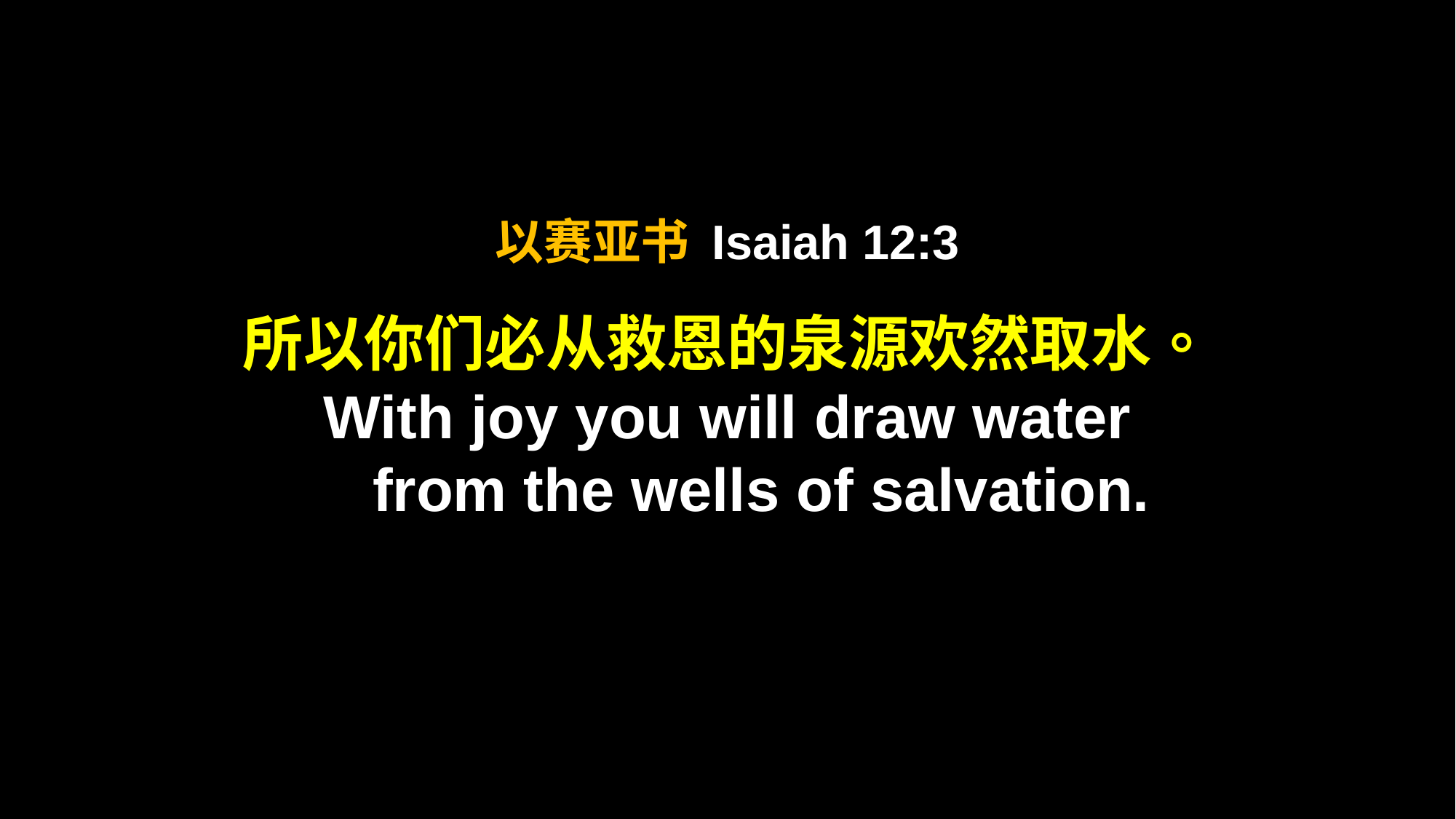

以赛亚书 Isaiah 12:3

所以你们必从救恩的泉源欢然取水。
With joy you will draw water
    from the wells of salvation.